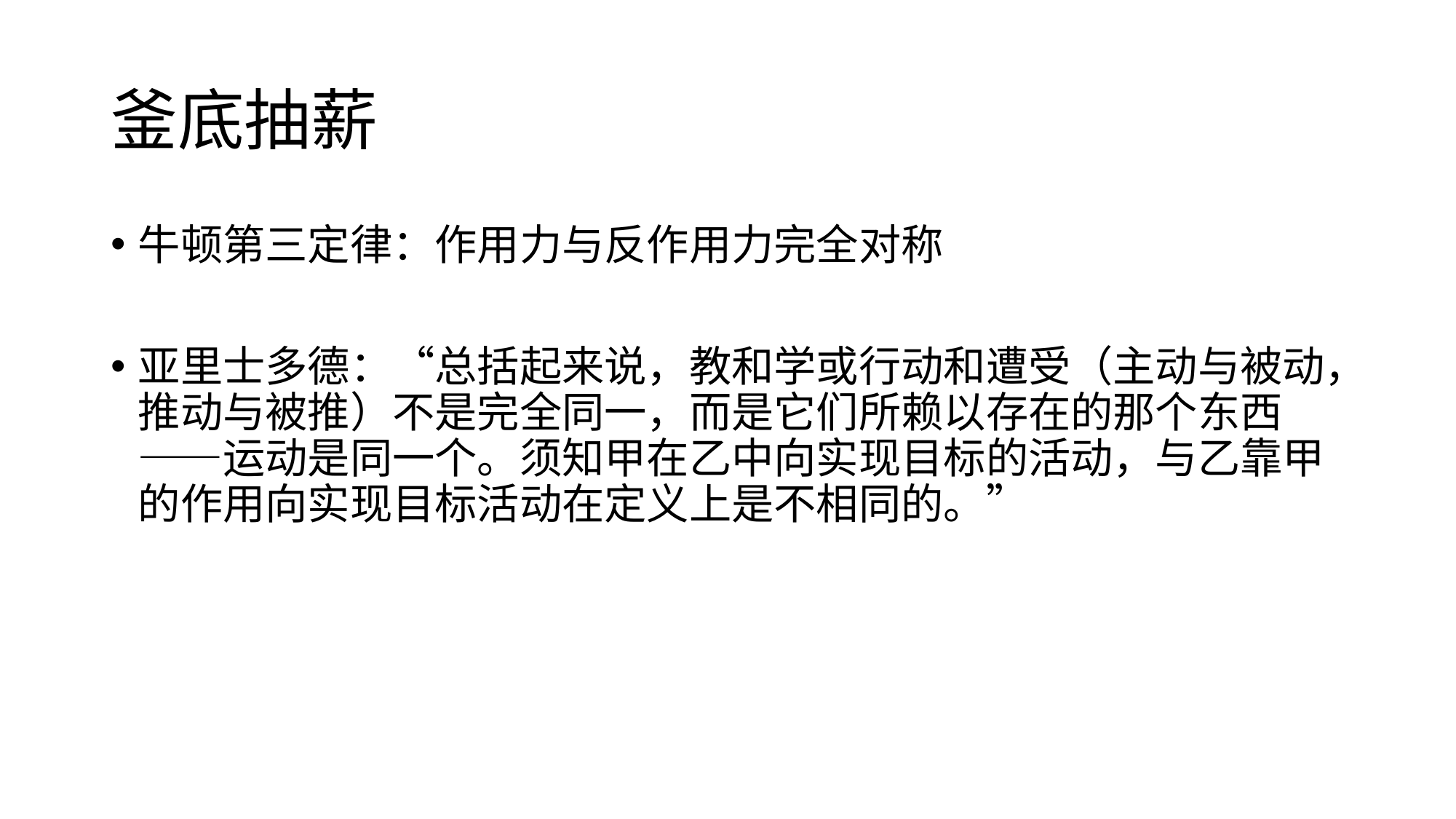

# 釜底抽薪
牛顿第三定律：作用力与反作用力完全对称

亚里士多德：“总括起来说，教和学或行动和遭受（主动与被动，推动与被推）不是完全同一，而是它们所赖以存在的那个东西——运动是同一个。须知甲在乙中向实现目标的活动，与乙靠甲的作用向实现目标活动在定义上是不相同的。”